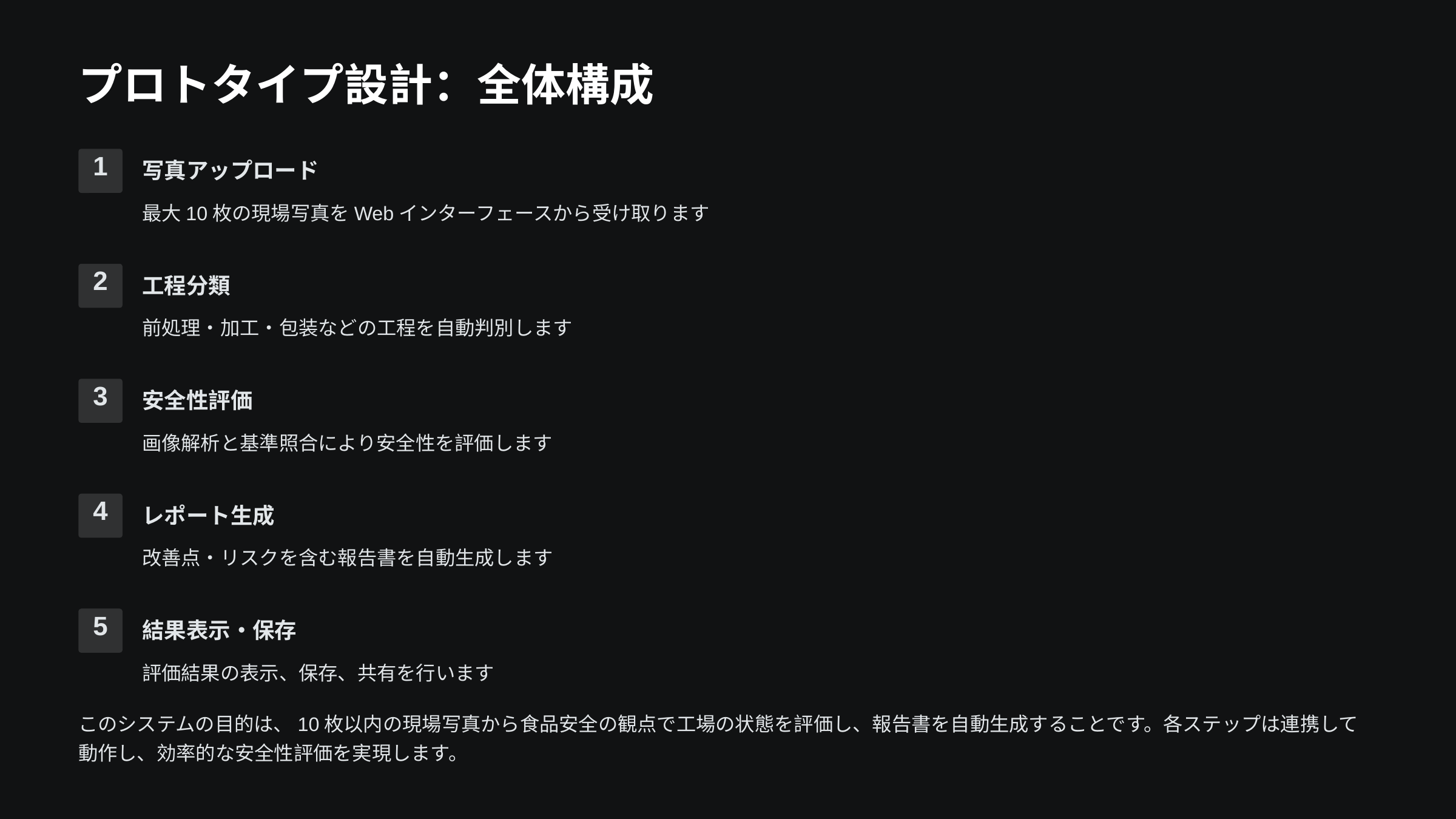

プロトタイプ設計：全体構成

1
写真アップロード
最大10枚の現場写真をWebインターフェースから受け取ります

2
工程分類
前処理・加工・包装などの工程を自動判別します

3
安全性評価
画像解析と基準照合により安全性を評価します

4
レポート生成
改善点・リスクを含む報告書を自動生成します

5
結果表示・保存
評価結果の表示、保存、共有を行います
このシステムの目的は、10枚以内の現場写真から食品安全の観点で工場の状態を評価し、報告書を自動生成することです。各ステップは連携して動作し、効率的な安全性評価を実現します。